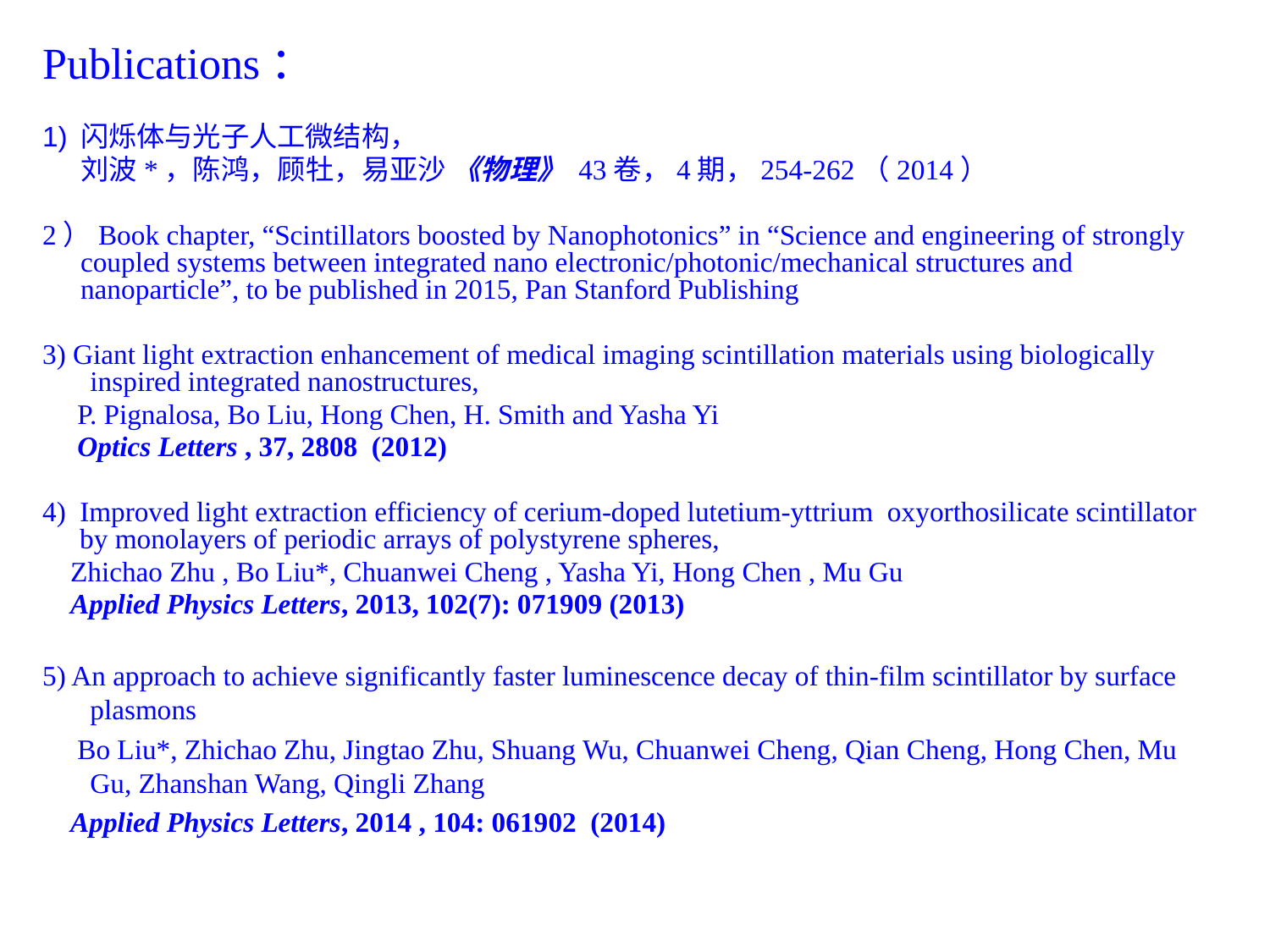

Publications：

闪烁体与光子人工微结构，
     刘波*，陈鸿，顾牡，易亚沙 《物理》 43卷，4期，254-262（2014）

2）Book chapter, “Scintillators boosted by Nanophotonics” in “Science and engineering of strongly coupled systems between integrated nano electronic/photonic/mechanical structures and nanoparticle”, to be published in 2015, Pan Stanford Publishing

3) Giant light extraction enhancement of medical imaging scintillation materials using biologically inspired integrated nanostructures,
     P. Pignalosa, Bo Liu, Hong Chen, H. Smith and Yasha Yi
     Optics Letters , 37, 2808  (2012)

4)  Improved light extraction efficiency of cerium-doped lutetium-yttrium  oxyorthosilicate scintillator by monolayers of periodic arrays of polystyrene spheres,
    Zhichao Zhu , Bo Liu*, Chuanwei Cheng , Yasha Yi, Hong Chen , Mu Gu
    Applied Physics Letters, 2013, 102(7): 071909 (2013)

5) An approach to achieve significantly faster luminescence decay of thin-film scintillator by surface plasmons
     Bo Liu*, Zhichao Zhu, Jingtao Zhu, Shuang Wu, Chuanwei Cheng, Qian Cheng, Hong Chen, Mu Gu, Zhanshan Wang, Qingli Zhang
    Applied Physics Letters, 2014 , 104: 061902  (2014)